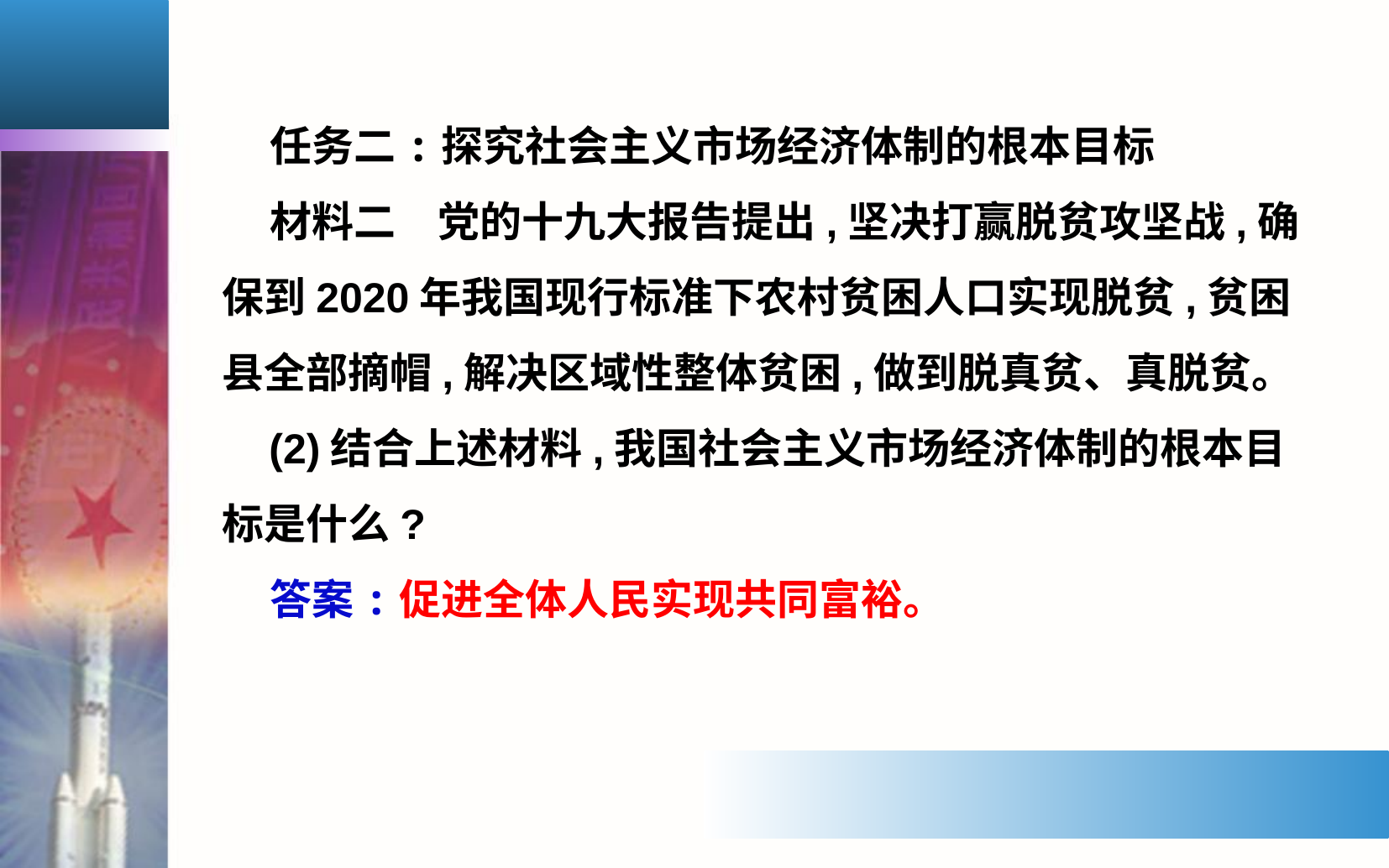

任务二:探究社会主义市场经济体制的根本目标
    材料二　党的十九大报告提出,坚决打赢脱贫攻坚战,确保到2020年我国现行标准下农村贫困人口实现脱贫,贫困县全部摘帽,解决区域性整体贫困,做到脱真贫、真脱贫。
    (2)结合上述材料,我国社会主义市场经济体制的根本目标是什么?
    答案:促进全体人民实现共同富裕。